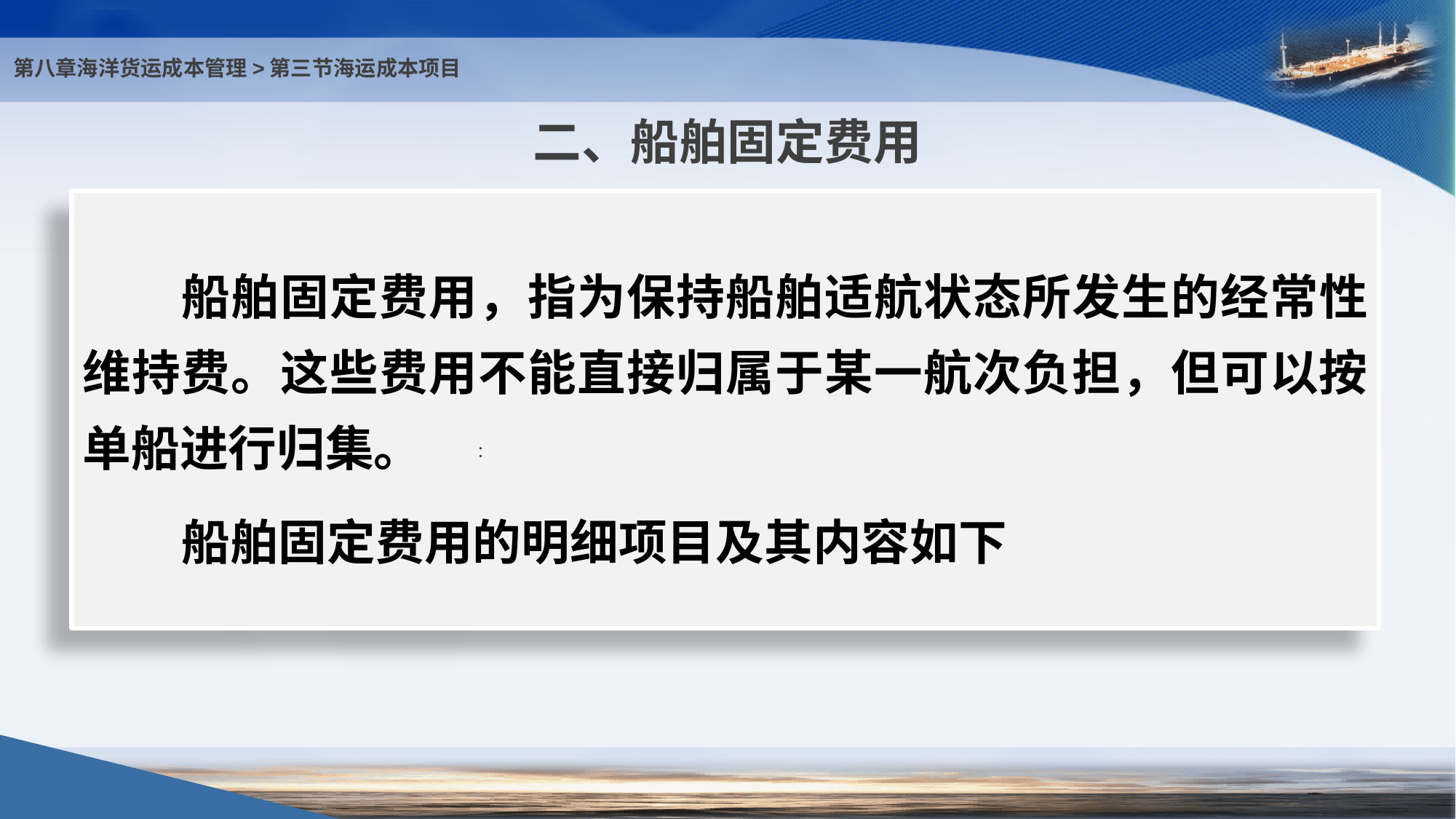

第八章海洋货运成本管理>第三节海运成本项目
# 二、船舶固定费用
船舶固定费用，指为保持船舶适航状态所发生的经常性维持费。这些费用不能直接归属于某一航次负担，但可以按单船进行归集。
船舶固定费用的明细项目及其内容如下
：